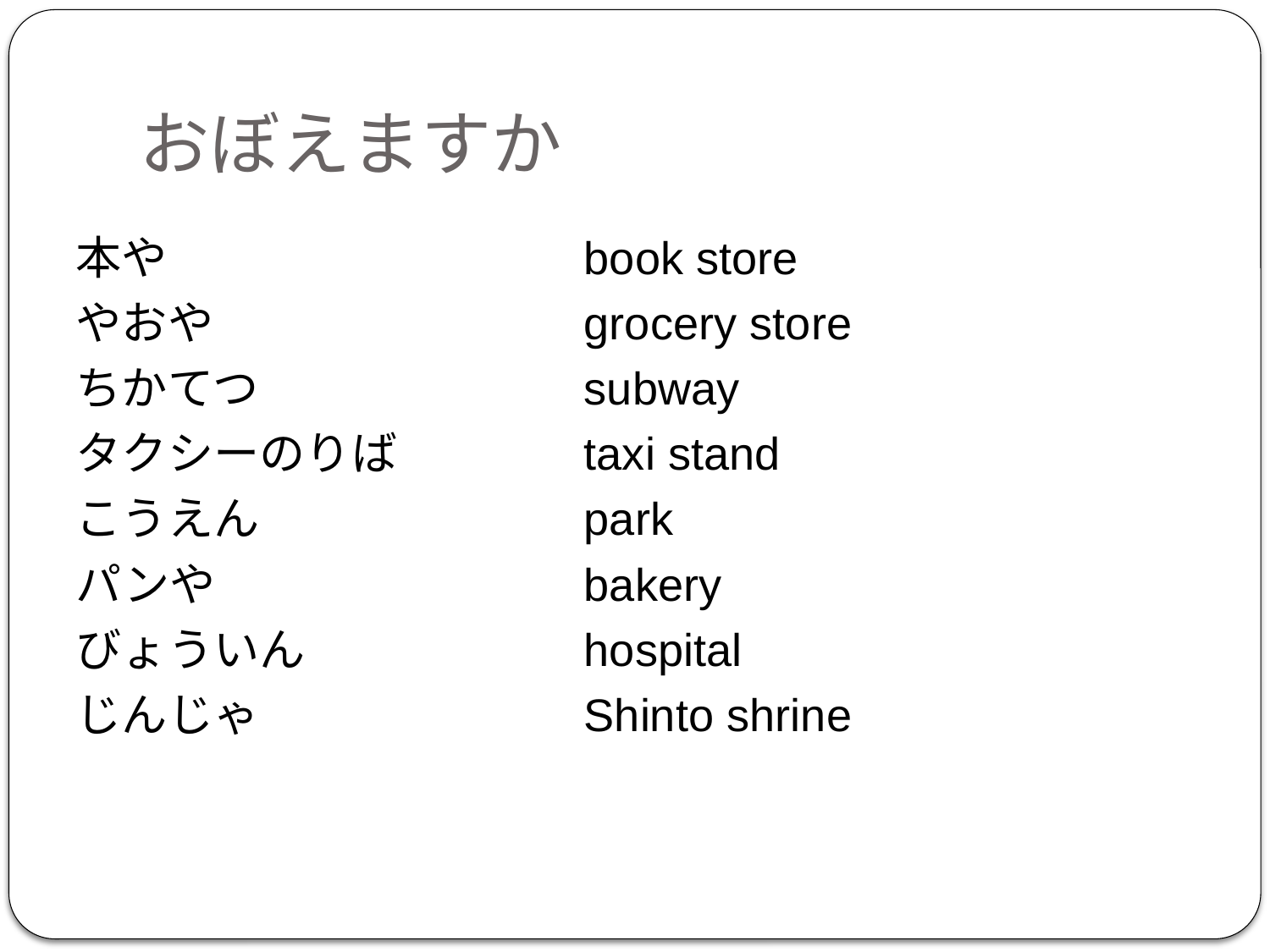

# おぼえますか
本や				book store
やおや			grocery store
ちかてつ　　		subway
タクシーのりば　		taxi stand
こうえん　			park
パンや			bakery
びょういん			hospital
じんじゃ			Shinto shrine